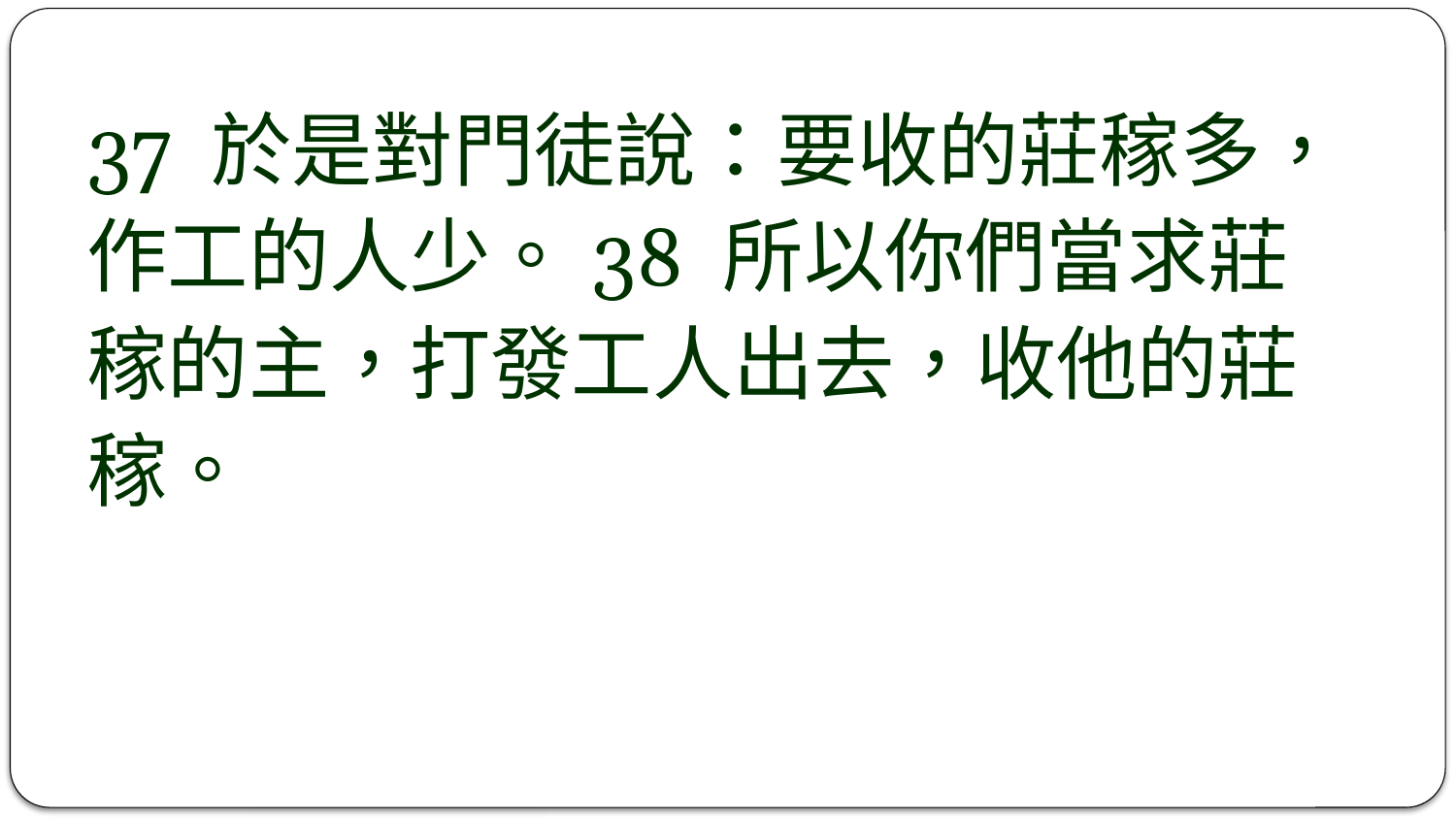

37 於是對門徒說：要收的莊稼多，作工的人少。38 所以你們當求莊稼的主，打發工人出去，收他的莊稼。